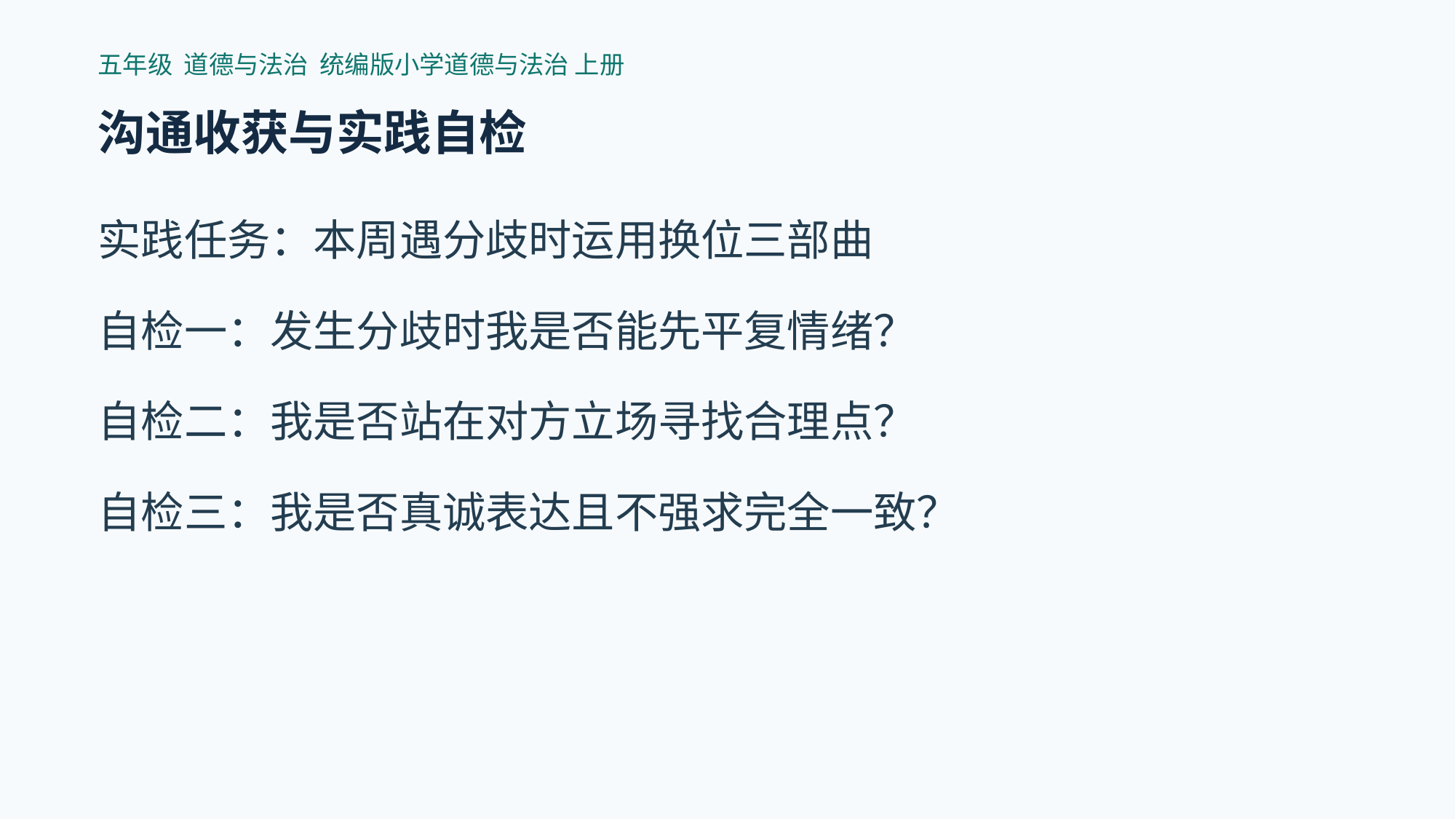

五年级  道德与法治  统编版小学道德与法治 上册
沟通收获与实践自检
实践任务：本周遇分歧时运用换位三部曲
自检一：发生分歧时我是否能先平复情绪？
自检二：我是否站在对方立场寻找合理点？
自检三：我是否真诚表达且不强求完全一致？